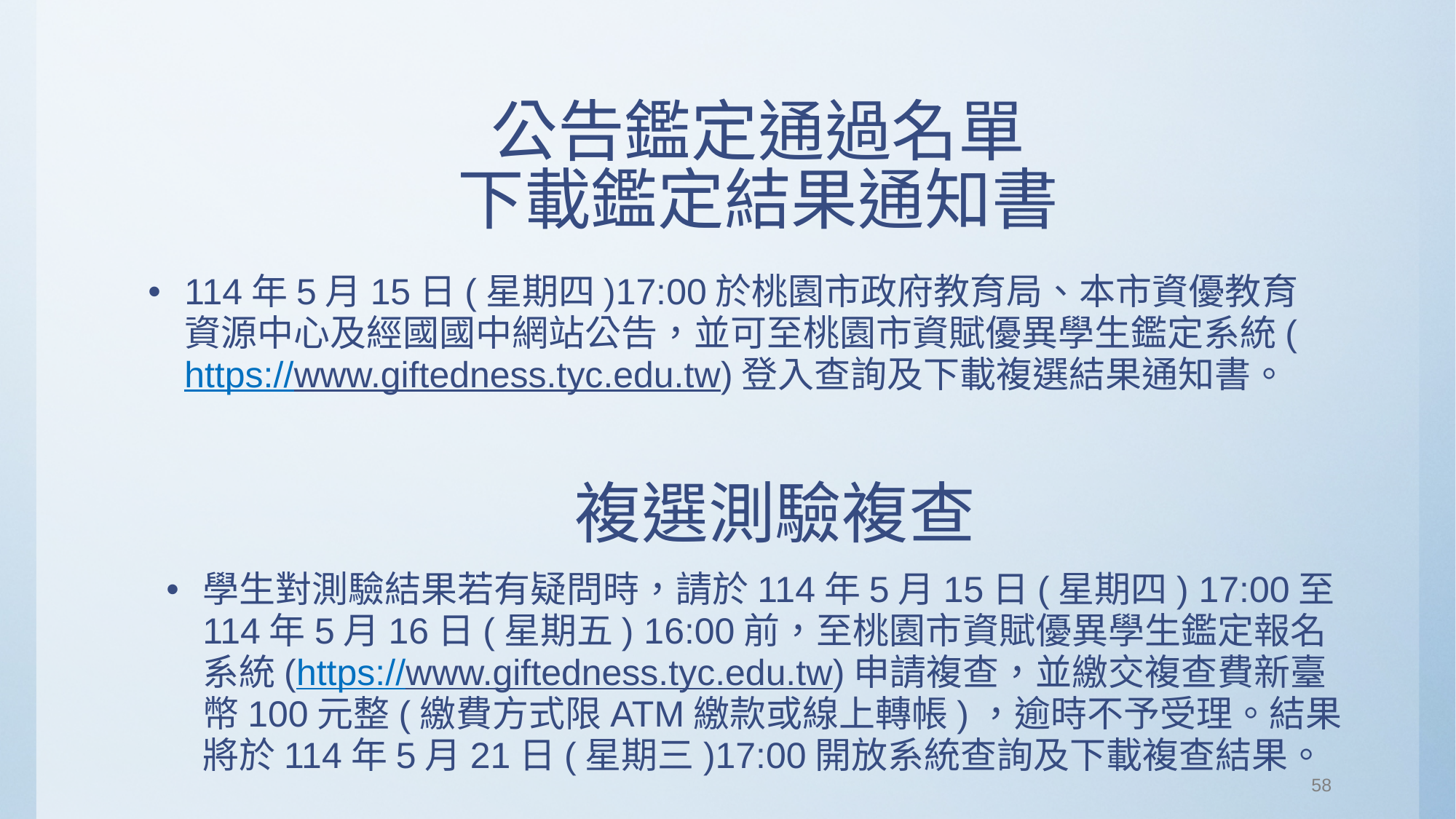

# 公告鑑定通過名單 下載鑑定結果通知書
114年5月15日(星期四)17:00於桃園市政府教育局、本市資優教育資源中心及經國國中網站公告，並可至桃園市資賦優異學生鑑定系統(https://www.giftedness.tyc.edu.tw)登入查詢及下載複選結果通知書。

複選測驗複查
學生對測驗結果若有疑問時，請於114年5月15日(星期四) 17:00至114年5月16日(星期五) 16:00前，至桃園市資賦優異學生鑑定報名系統(https://www.giftedness.tyc.edu.tw)申請複查，並繳交複查費新臺幣100元整(繳費方式限ATM繳款或線上轉帳)，逾時不予受理。結果將於114年5月21日(星期三)17:00開放系統查詢及下載複查結果。

58